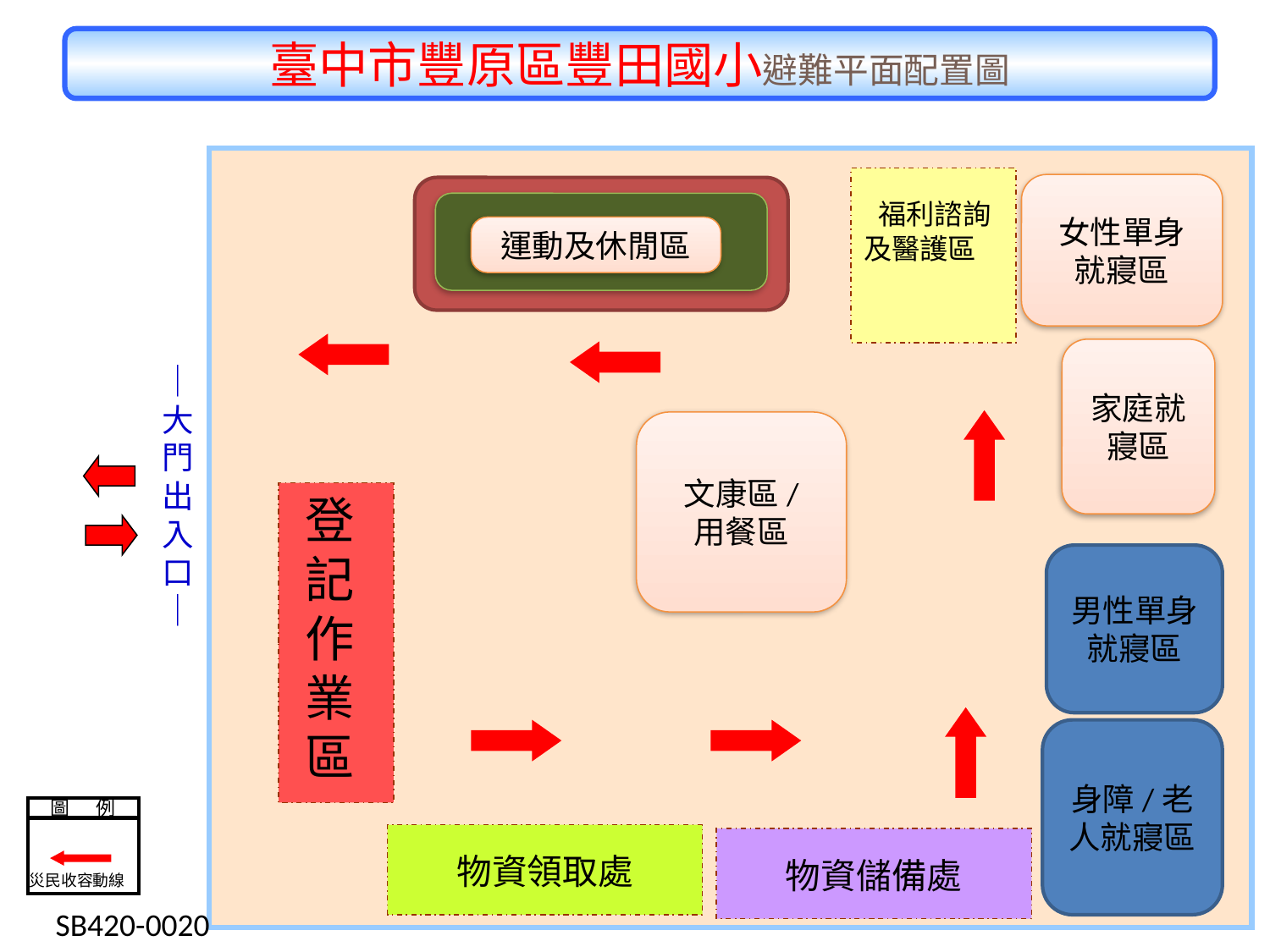

臺中市豐原區豐田國小避難平面配置圖

 福利諮詢及醫護區
女性單身
就寢區
運動及休閒區

家庭就寢區

文康區/
用餐區

│大門出入口│

男性單身就寢區
登記作業區

身障/老人就寢區

圖      例

災民收容動線
物資領取處
物資儲備處
 SB420-0020